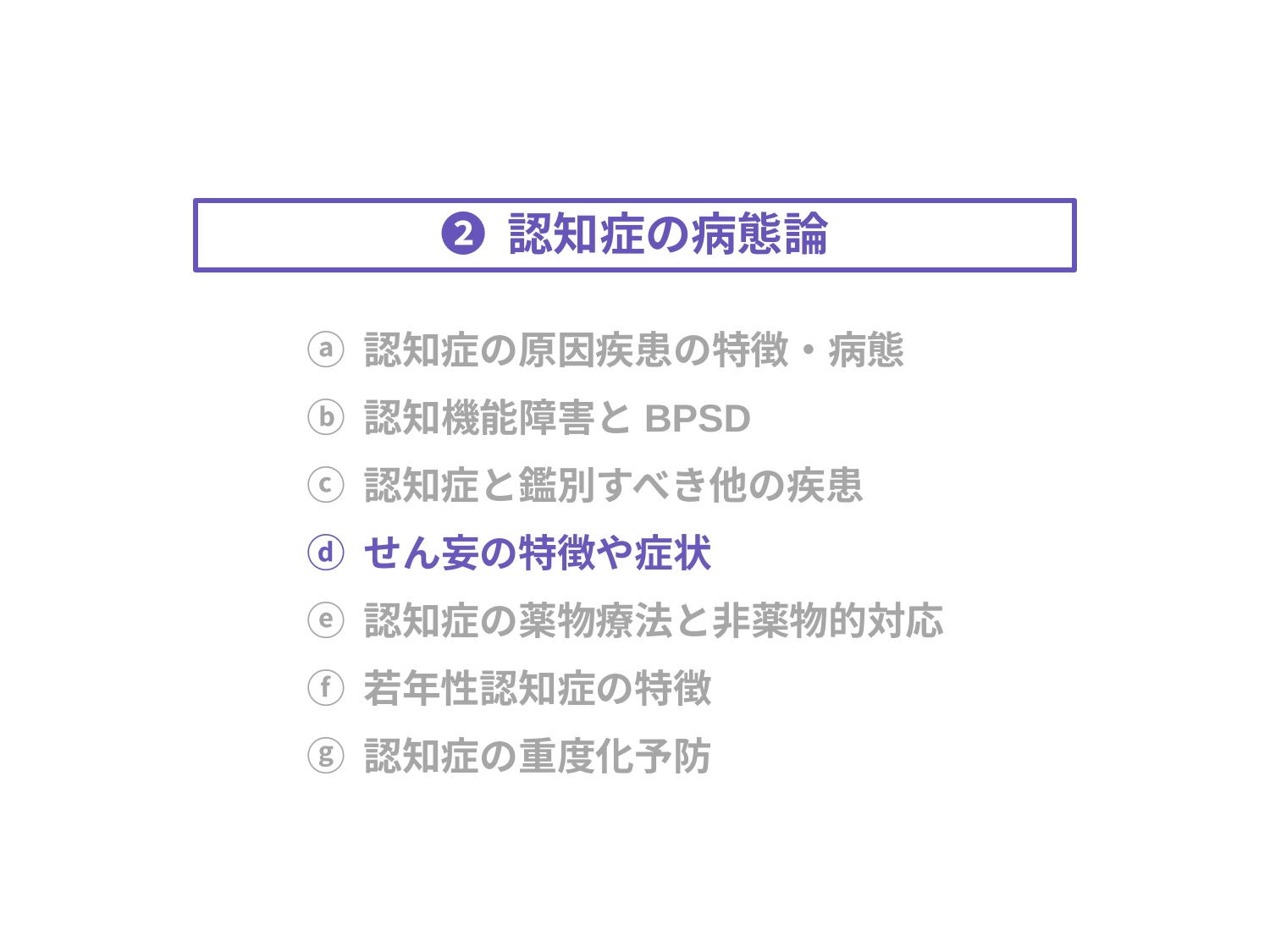

❷ 認知症の病態論
ⓐ 認知症の原因疾患の特徴・病態
ⓑ 認知機能障害とBPSD
ⓒ 認知症と鑑別すべき他の疾患
ⓓ せん妄の特徴や症状
ⓔ 認知症の薬物療法と非薬物的対応
ⓕ 若年性認知症の特徴
ⓖ 認知症の重度化予防